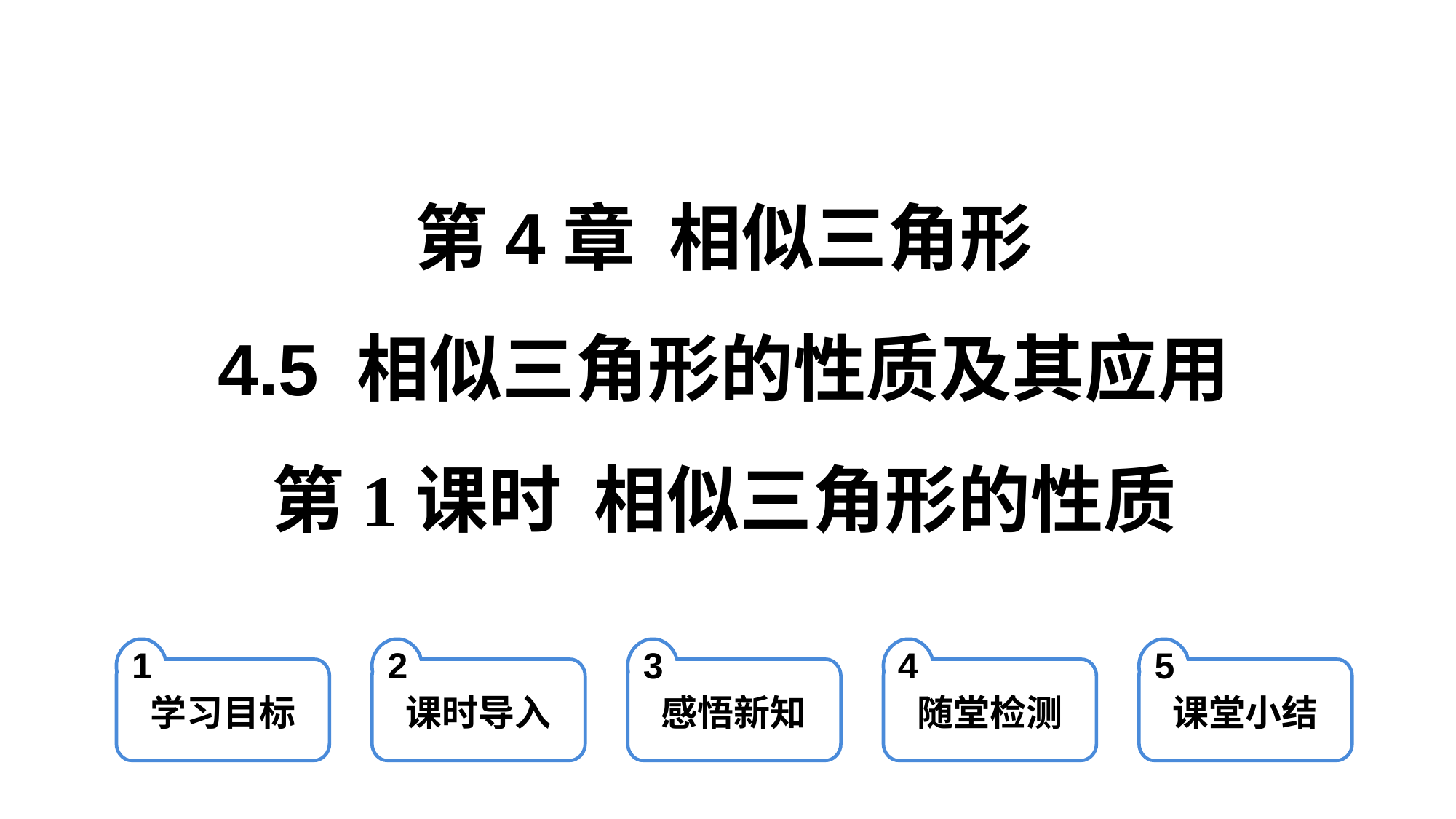

第4章  相似三角形
4.5 相似三角形的性质及其应用
第1课时  相似三角形的性质
1

学习目标
2

课时导入
3

感悟新知
4

随堂检测
5

课堂小结